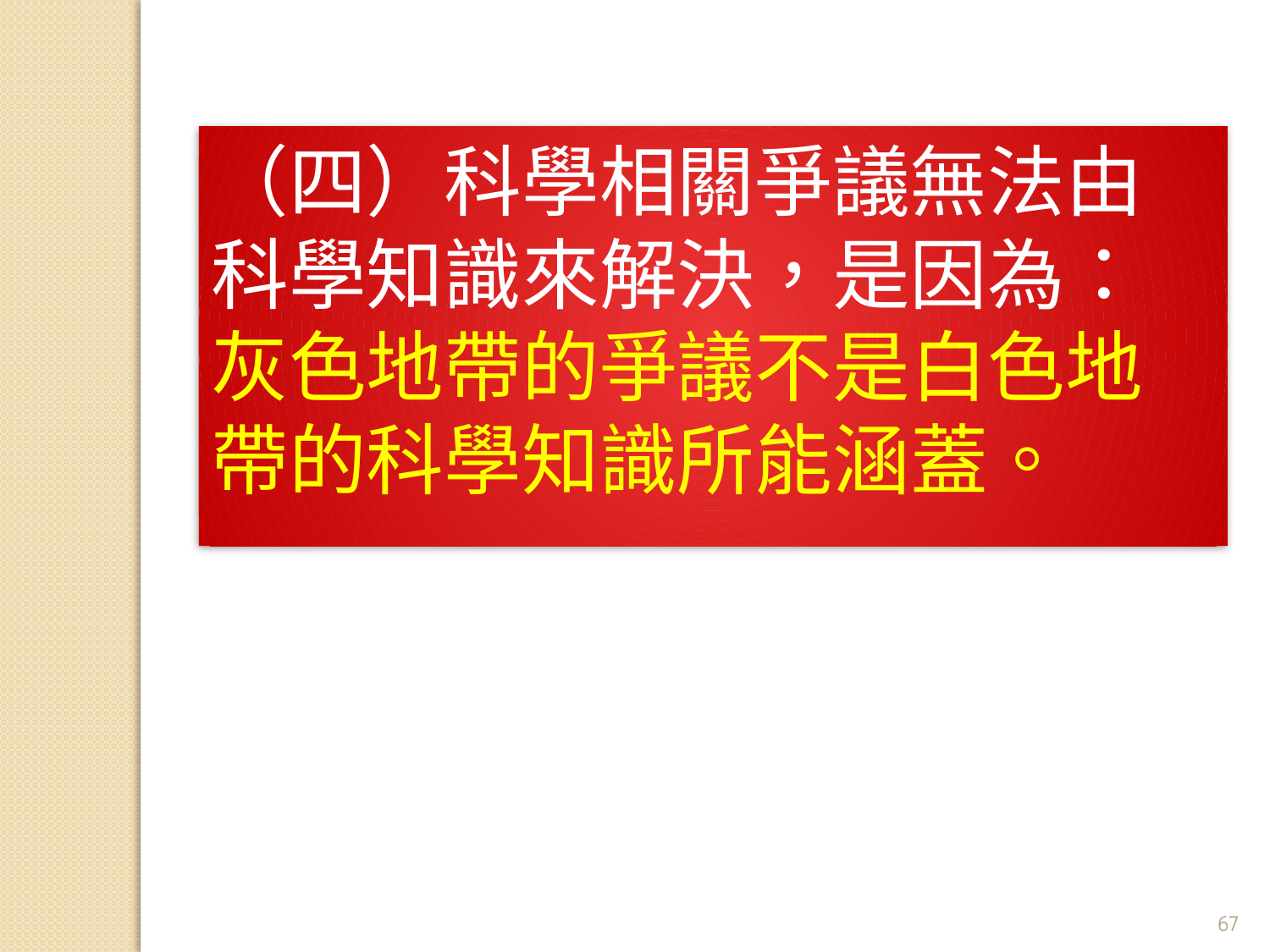

（四）科學相關爭議無法由科學知識來解決，是因為：灰色地帶的爭議不是白色地帶的科學知識所能涵蓋。
67